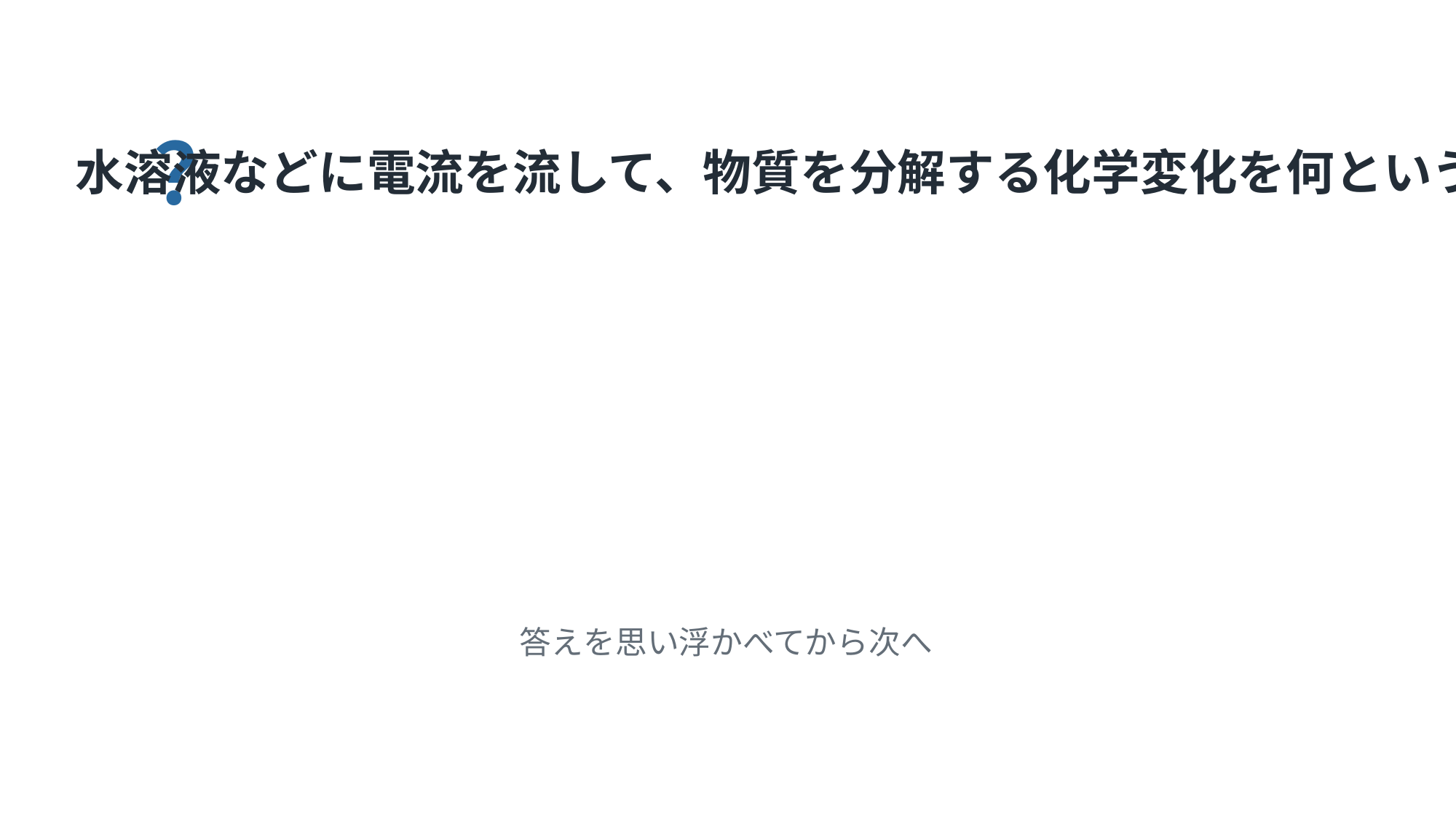

第10問
？
水溶液などに電流を流して、物質を分解する化学変化を何という？
答えを思い浮かべてから次へ